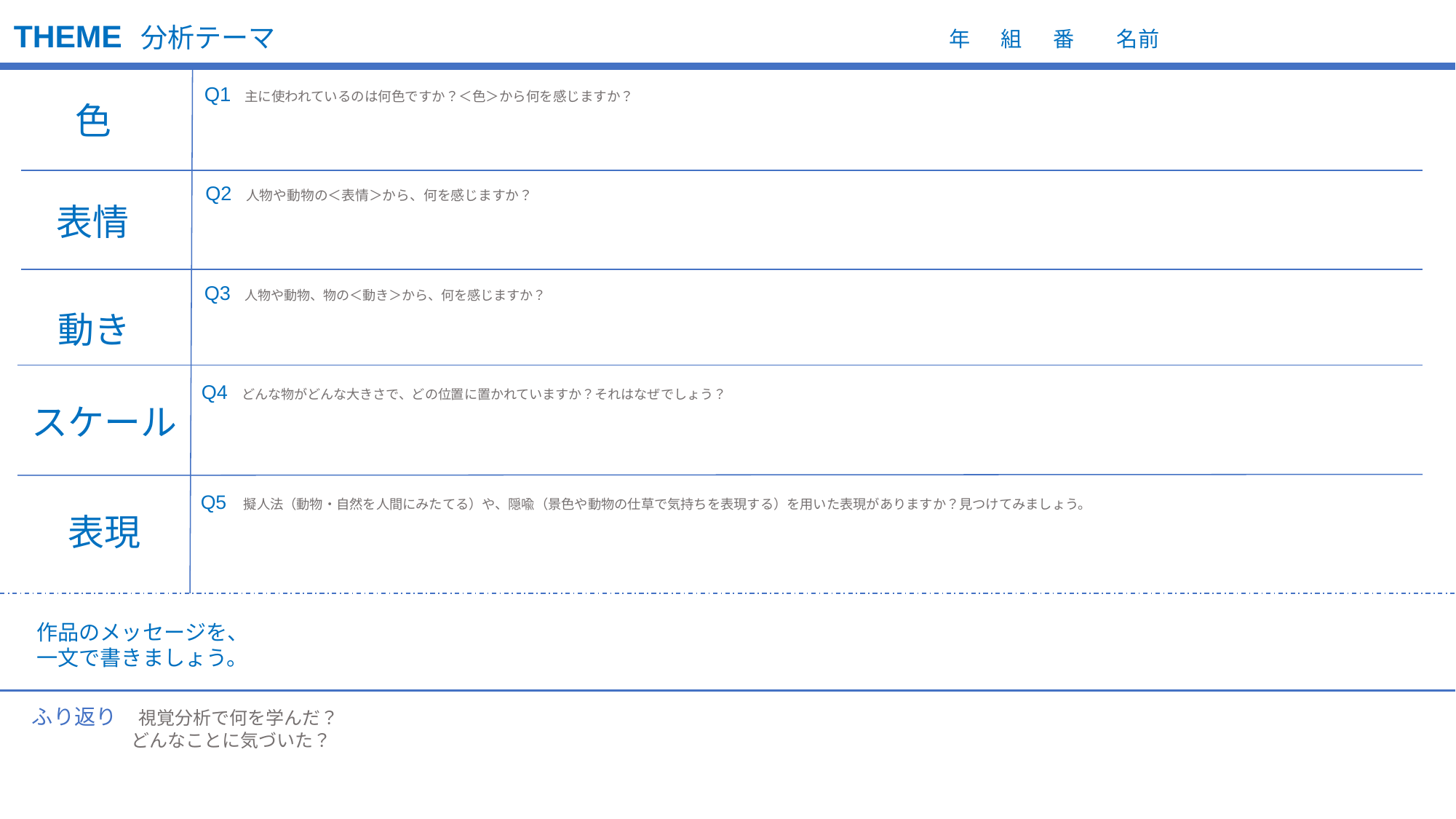

THEME　分析テーマ
             年　  組　  番　　名前
Q1 主に使われているのは何色ですか？＜色＞から何を感じますか？
色

Q2 人物や動物の＜表情＞から、何を感じますか？
表情

Q3 人物や動物、物の＜動き＞から、何を感じますか？

動き
Q4 どんな物がどんな大きさで、どの位置に置かれていますか？それはなぜでしょう？
スケール

Q5  擬人法（動物・自然を人間にみたてる）や、隠喩（景色や動物の仕草で気持ちを表現する）を用いた表現がありますか？見つけてみましょう。
  表現

  作品のメッセージを、
  一文で書きましょう。

ふり返り　視覚分析で何を学んだ？
　　　　　  どんなことに気づいた？